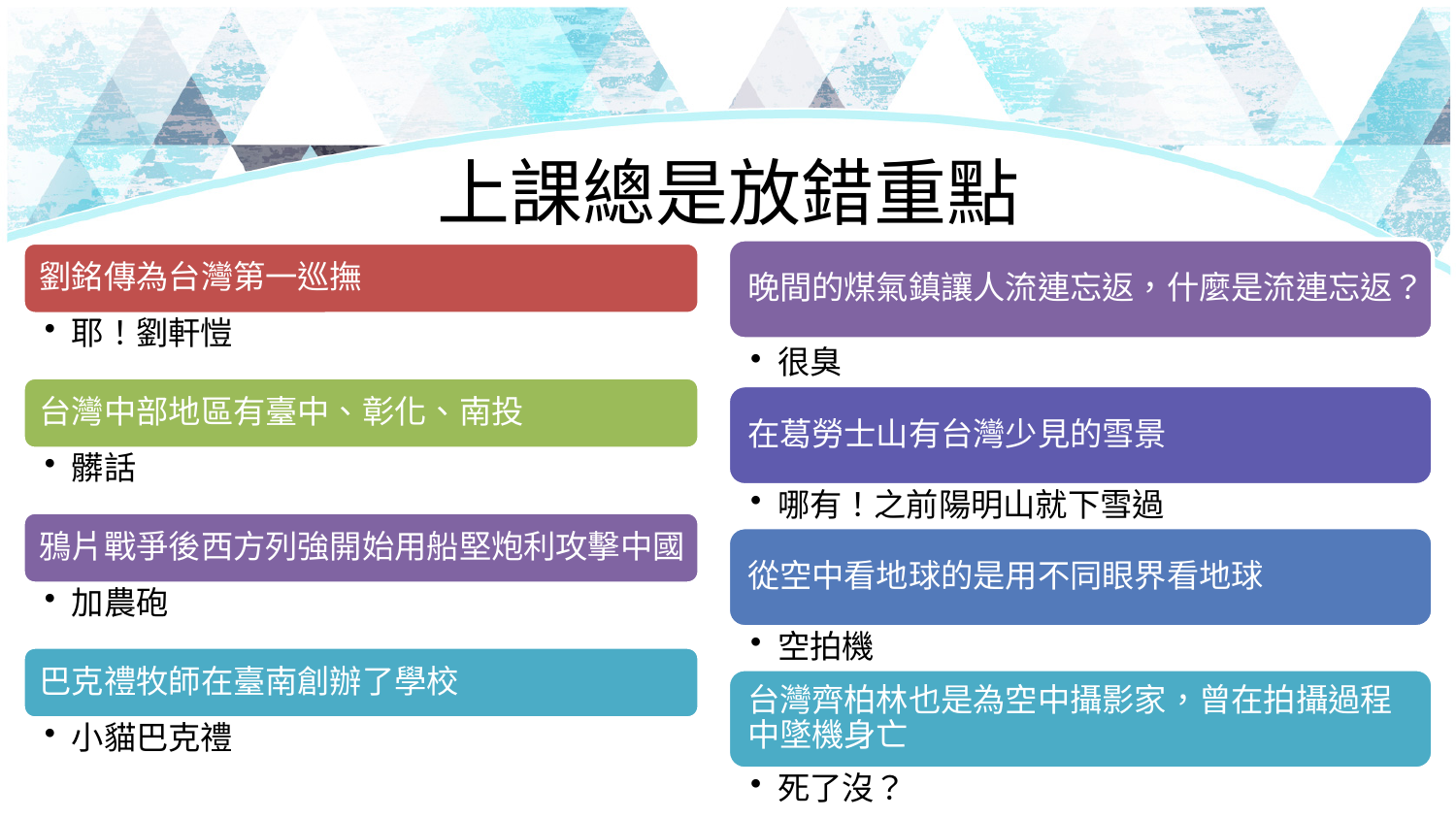

# 上課總是放錯重點
劉銘傳為台灣第一巡撫
耶！劉軒愷
台灣中部地區有臺中、彰化、南投
髒話
鴉片戰爭後西方列強開始用船堅炮利攻擊中國
加農砲
巴克禮牧師在臺南創辦了學校
小貓巴克禮

晚間的煤氣鎮讓人流連忘返，什麼是流連忘返？
很臭
在葛勞士山有台灣少見的雪景
哪有！之前陽明山就下雪過
從空中看地球的是用不同眼界看地球
空拍機
台灣齊柏林也是為空中攝影家，曾在拍攝過程中墜機身亡
死了沒？